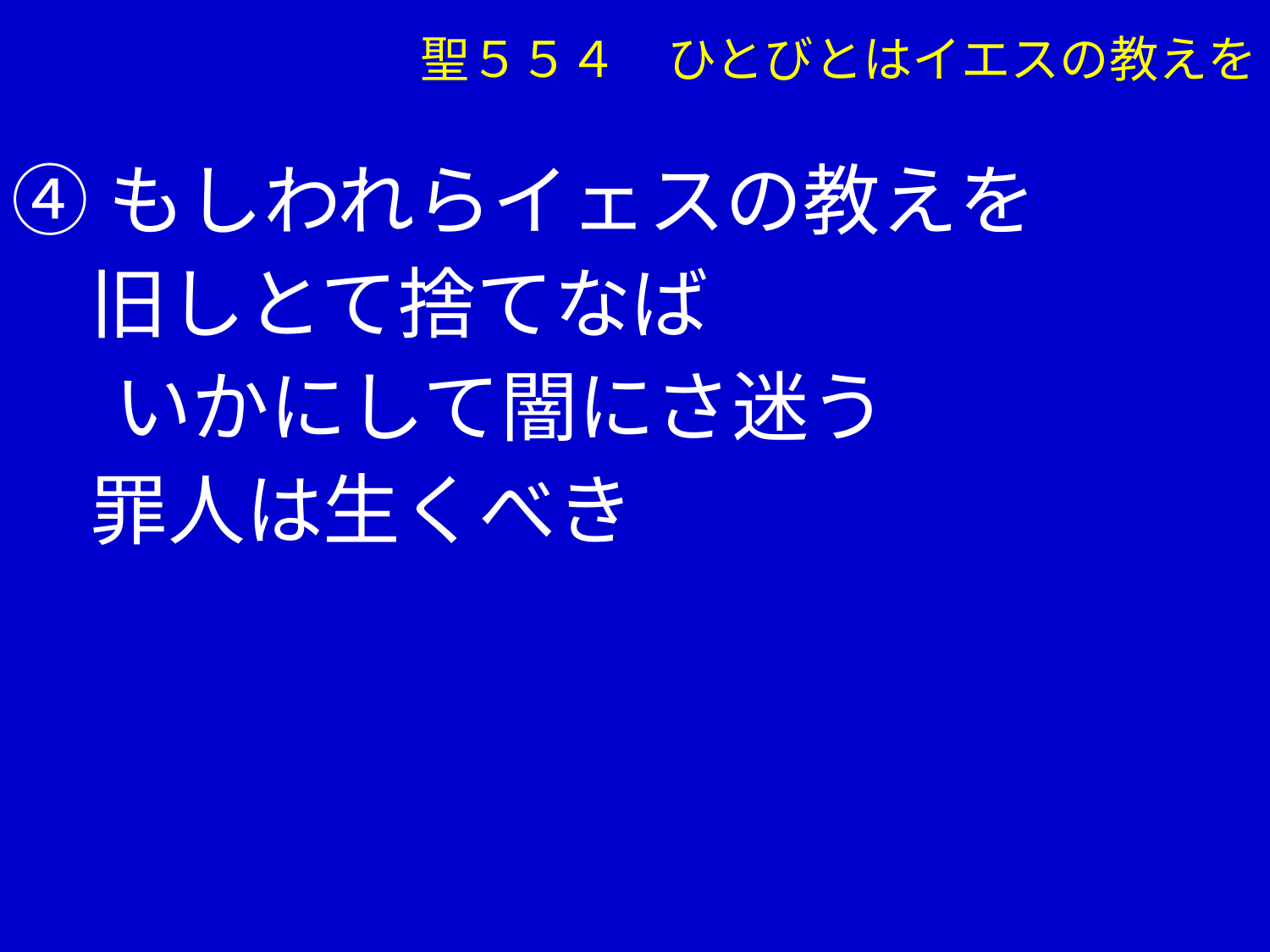

聖５５４　ひとびとはイエスの教えを
 ④もしわれらイェスの教えを
    旧しとて捨てなば
　  いかにして闇にさ迷う
    罪人は生くべき